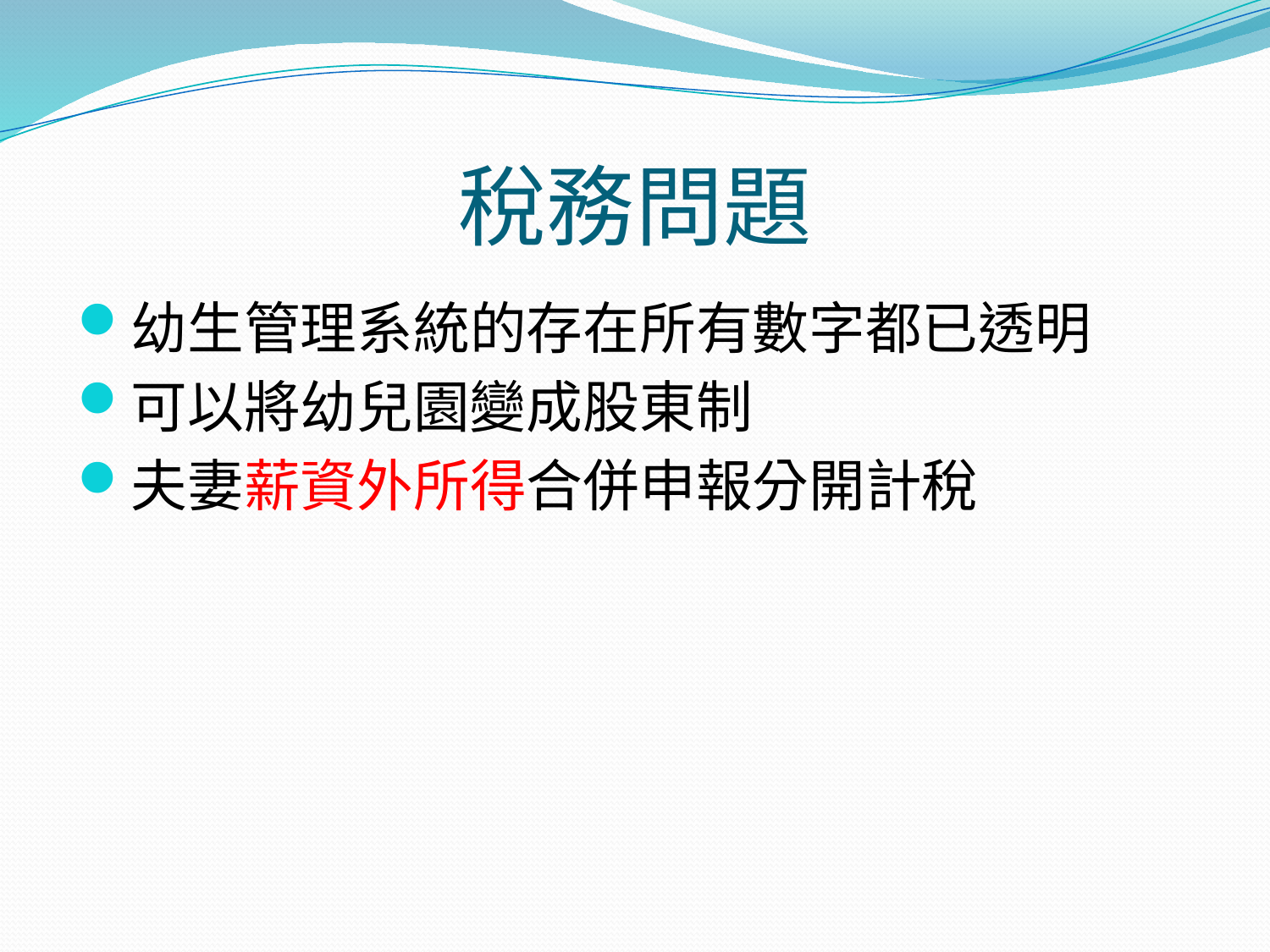

# 稅務問題
幼生管理系統的存在所有數字都已透明
可以將幼兒園變成股東制
夫妻薪資外所得合併申報分開計稅